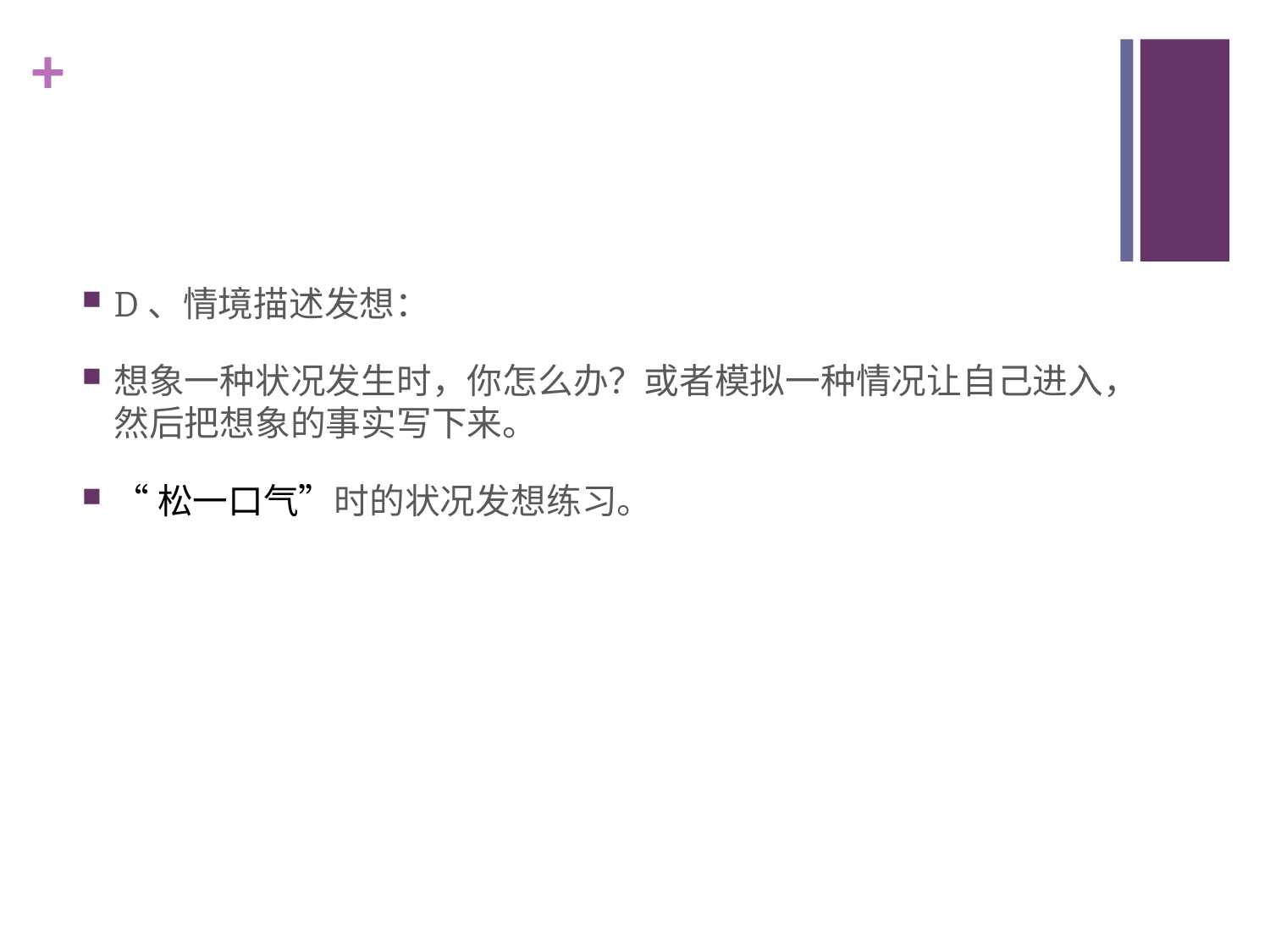

#
D、情境描述发想：
想象一种状况发生时，你怎么办？或者模拟一种情况让自己进入，然后把想象的事实写下来。
“松一口气”时的状况发想练习。